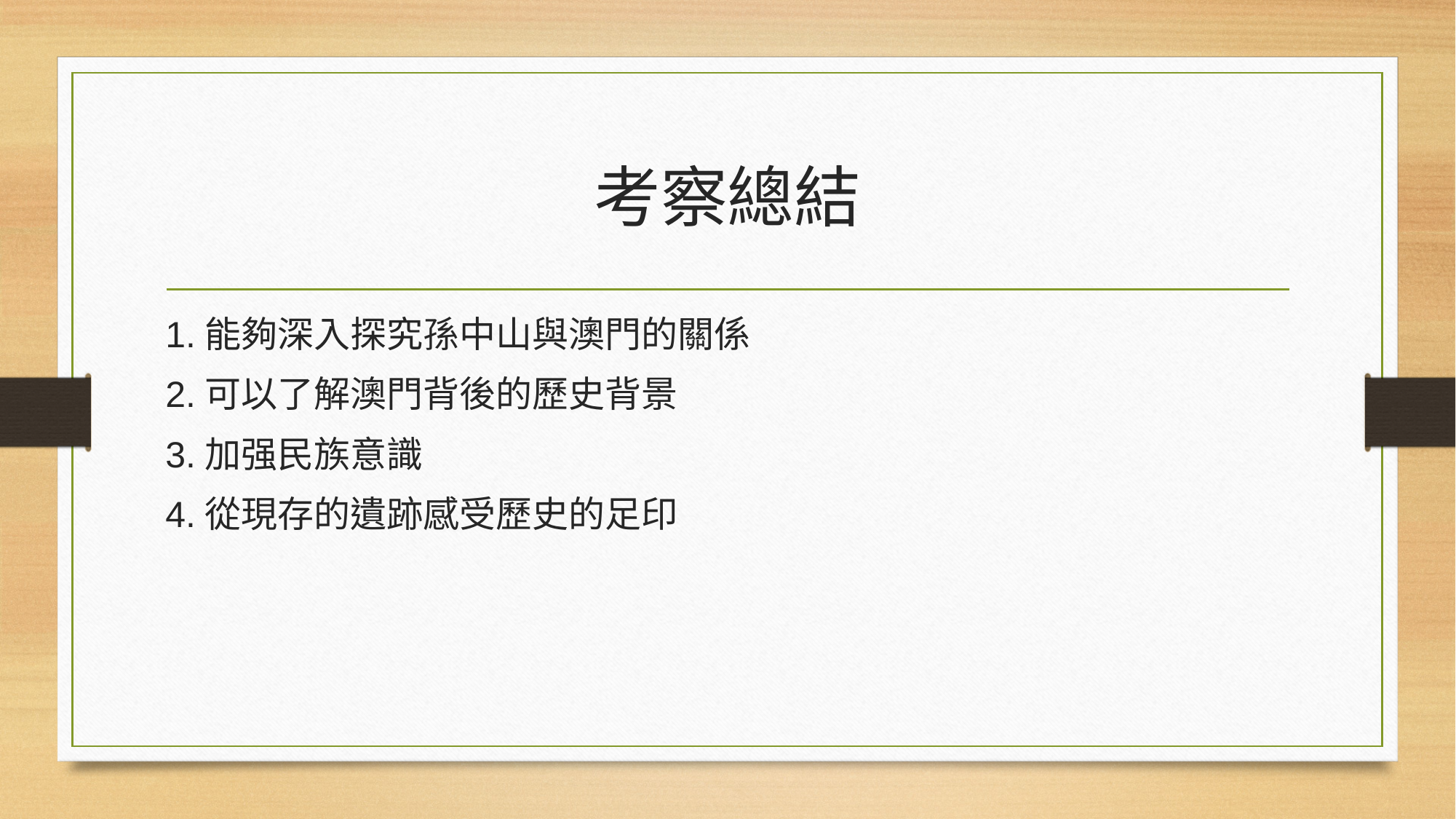

# 考察總結
1.能夠深入探究孫中山與澳門的關係
2.可以了解澳門背後的歷史背景
3.加强民族意識
4.從現存的遺跡感受歷史的足印